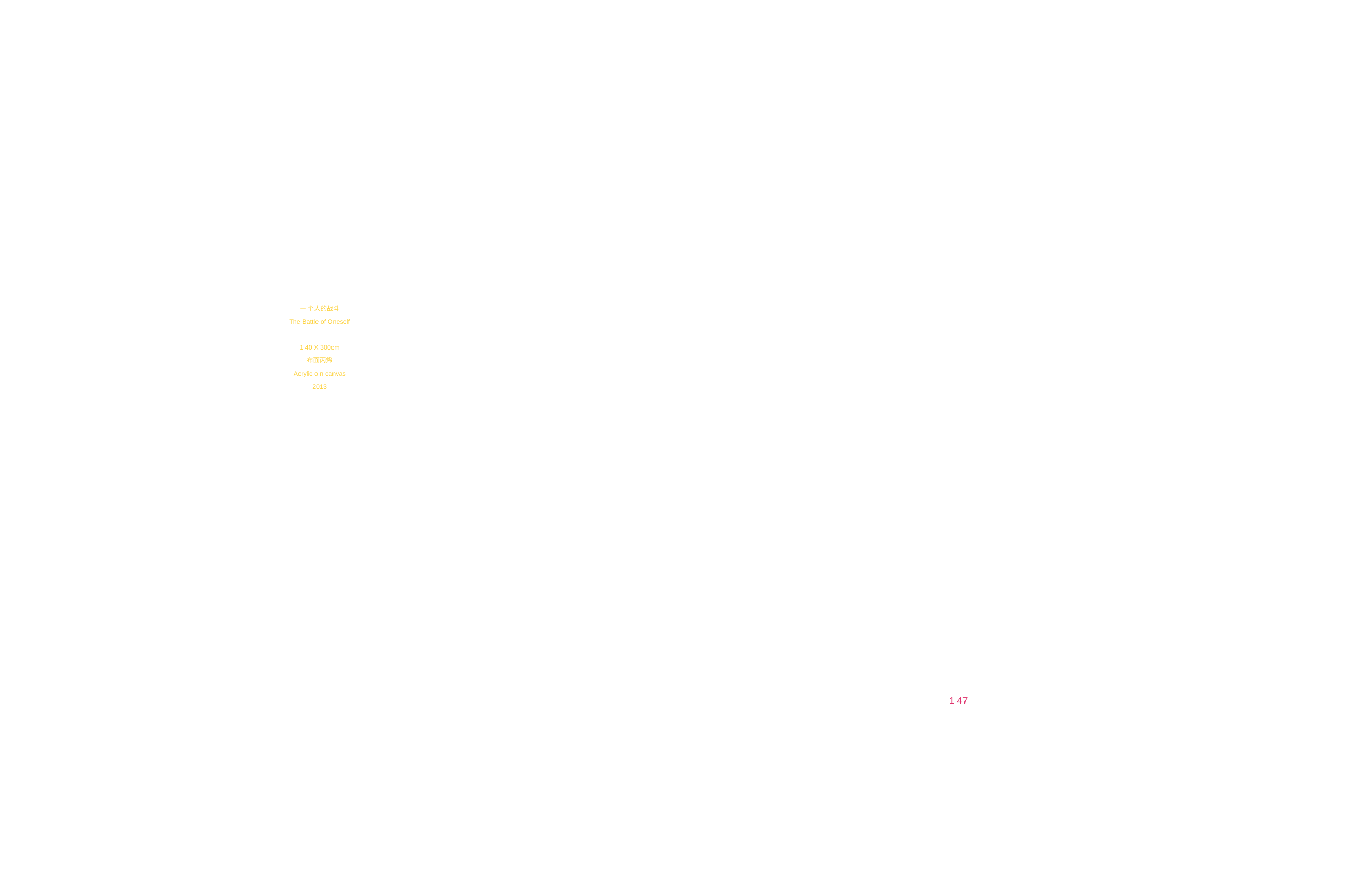

—个人的战斗
The Battle of Oneself
1 40 X 300cm
布面丙烯
Acrylic o n canvas
2013
1 47